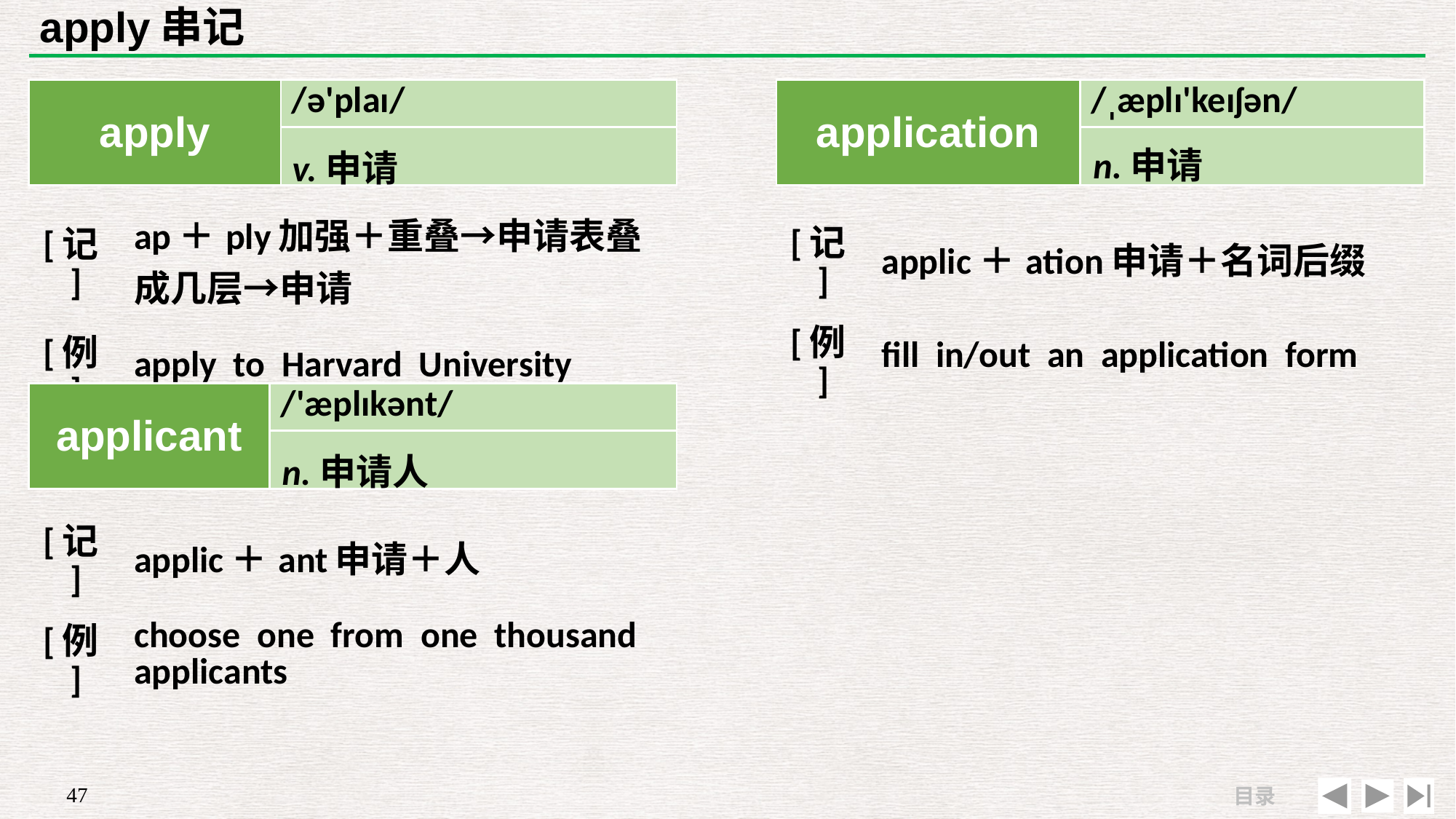

# apply串记

| apply | /ə'plaɪ/ |
| --- | --- |
|  |  |
| application | /ˌæplɪ'keɪʃən/ |
| --- | --- |
|  |  |
n.申请
v.申请
| [记] | ap＋ply加强＋重叠→申请表叠成几层→申请 |
| --- | --- |
| [例] | apply to Harvard University |
| [记] | applic＋ation申请＋名词后缀 |
| --- | --- |
| [例] | fill in/out an application form |
| applicant | /'æplɪkənt/ |
| --- | --- |
|  |  |
n.申请人
| [记] | applic＋ant申请＋人 |
| --- | --- |
| [例] | choose one from one thousand applicants |